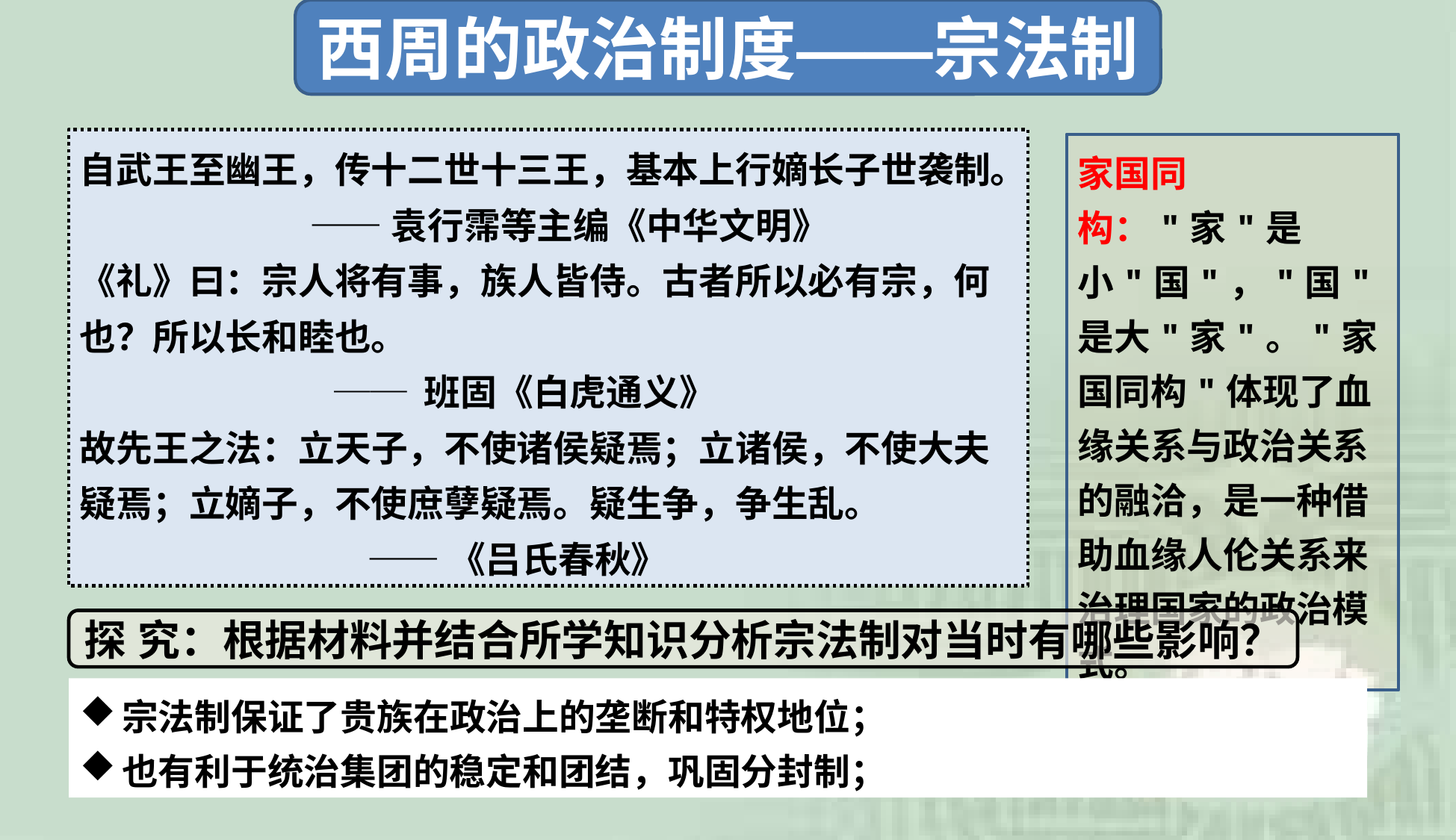

西周的政治制度——宗法制
自武王至幽王，传十二世十三王，基本上行嫡长子世袭制。
                            ——袁行霈等主编《中华文明》
《礼》曰：宗人将有事，族人皆侍。古者所以必有宗，何也？所以长和睦也。
                               ── 班固《白虎通义》
故先王之法：立天子，不使诸侯疑焉；立诸侯，不使大夫疑焉；立嫡子，不使庶孽疑焉。疑生争，争生乱。
                                   ——《吕氏春秋》
家国同构："家"是小"国"，"国"是大"家"。"家国同构"体现了血缘关系与政治关系的融洽，是一种借助血缘人伦关系来治理国家的政治模式。
探 究：根据材料并结合所学知识分析宗法制对当时有哪些影响？
宗法制保证了贵族在政治上的垄断和特权地位；
也有利于统治集团的稳定和团结，巩固分封制；